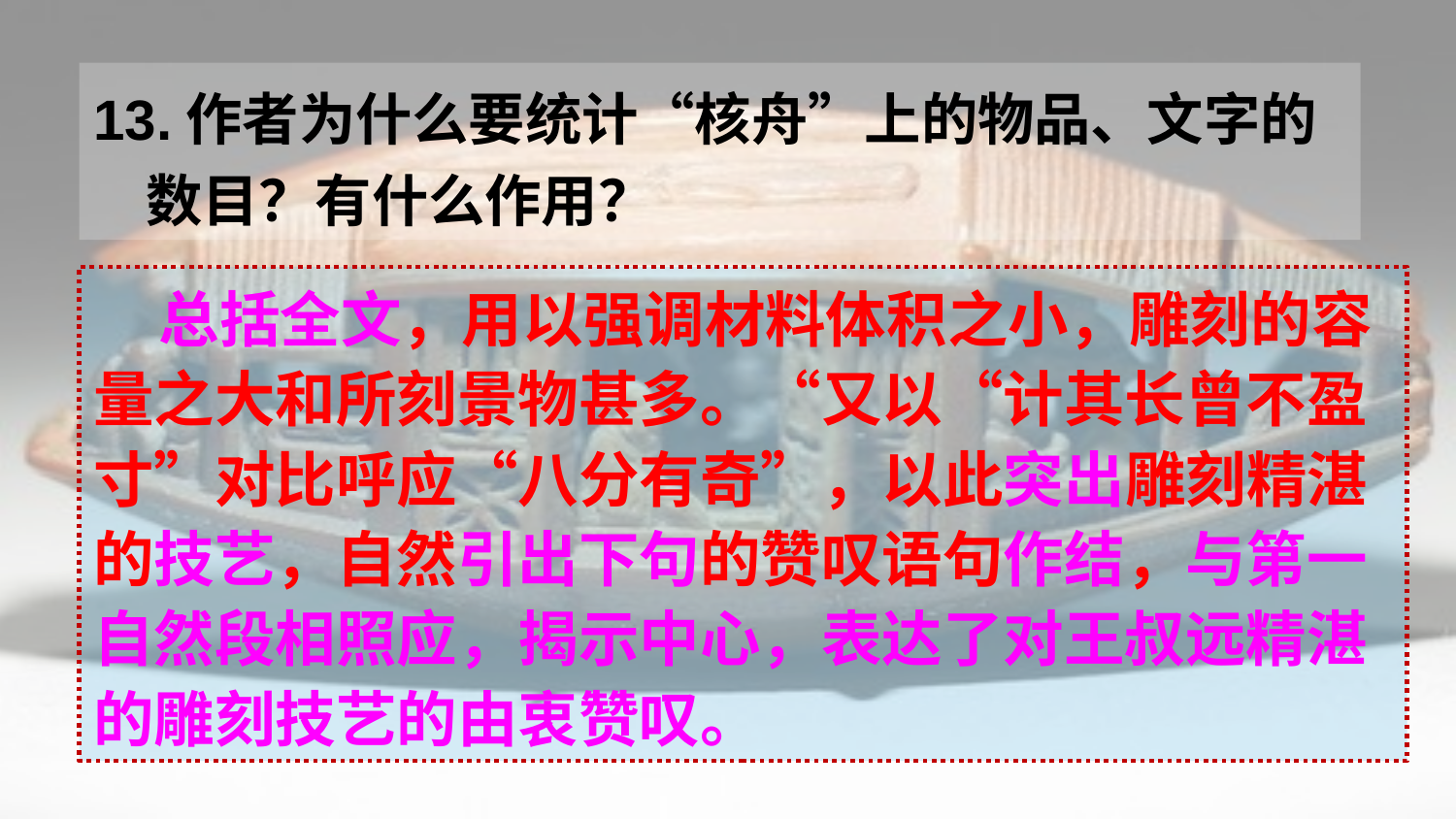

13.作者为什么要统计“核舟”上的物品、文字的
   数目？有什么作用？
    总括全文，用以强调材料体积之小，雕刻的容量之大和所刻景物甚多。“又以“计其长曾不盈寸”对比呼应“八分有奇”，以此突出雕刻精湛的技艺，自然引出下句的赞叹语句作结，与第一自然段相照应，揭示中心，表达了对王叔远精湛的雕刻技艺的由衷赞叹。